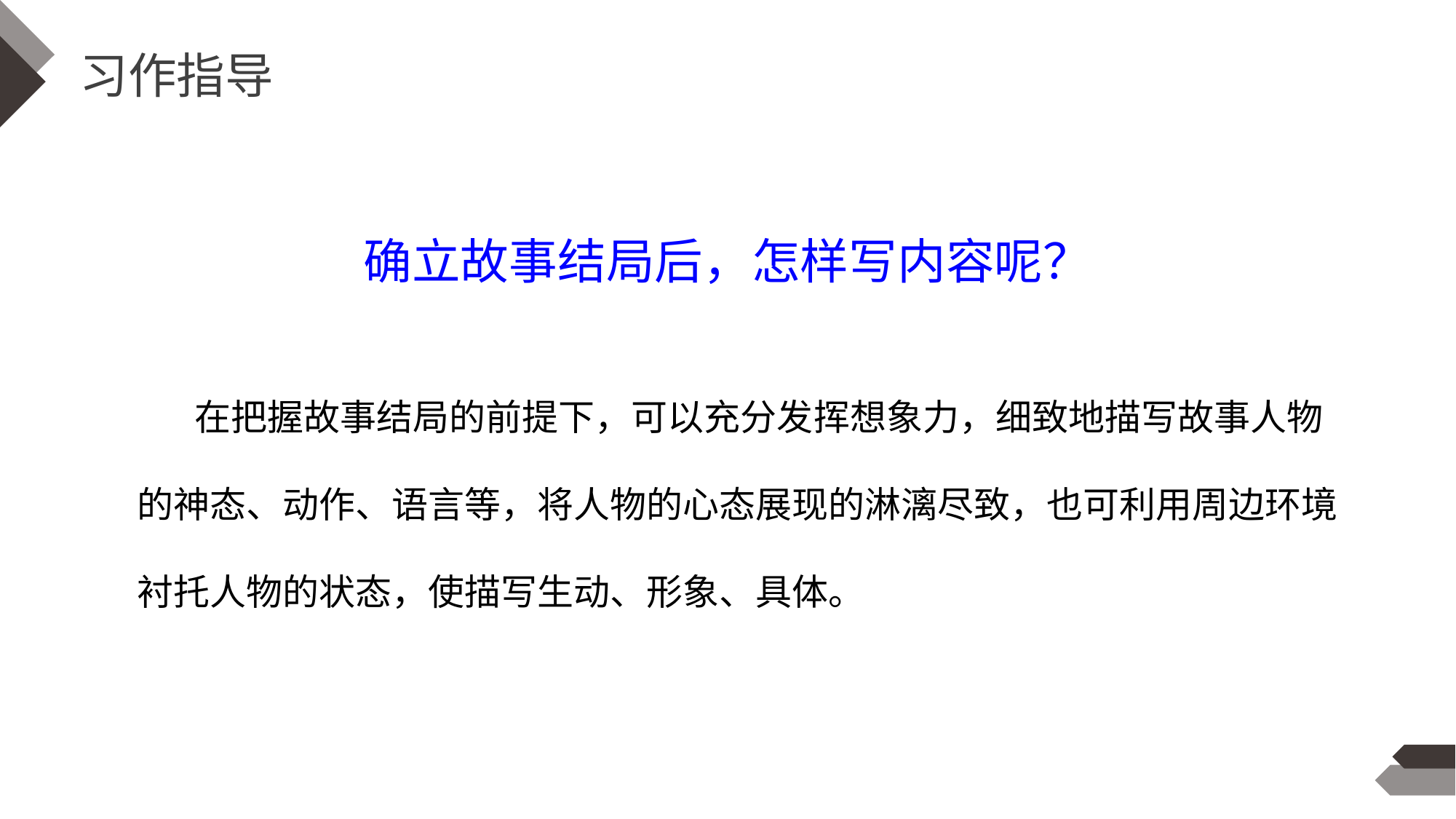

习作指导
确立故事结局后，怎样写内容呢？
      在把握故事结局的前提下，可以充分发挥想象力，细致地描写故事人物的神态、动作、语言等，将人物的心态展现的淋漓尽致，也可利用周边环境衬托人物的状态，使描写生动、形象、具体。